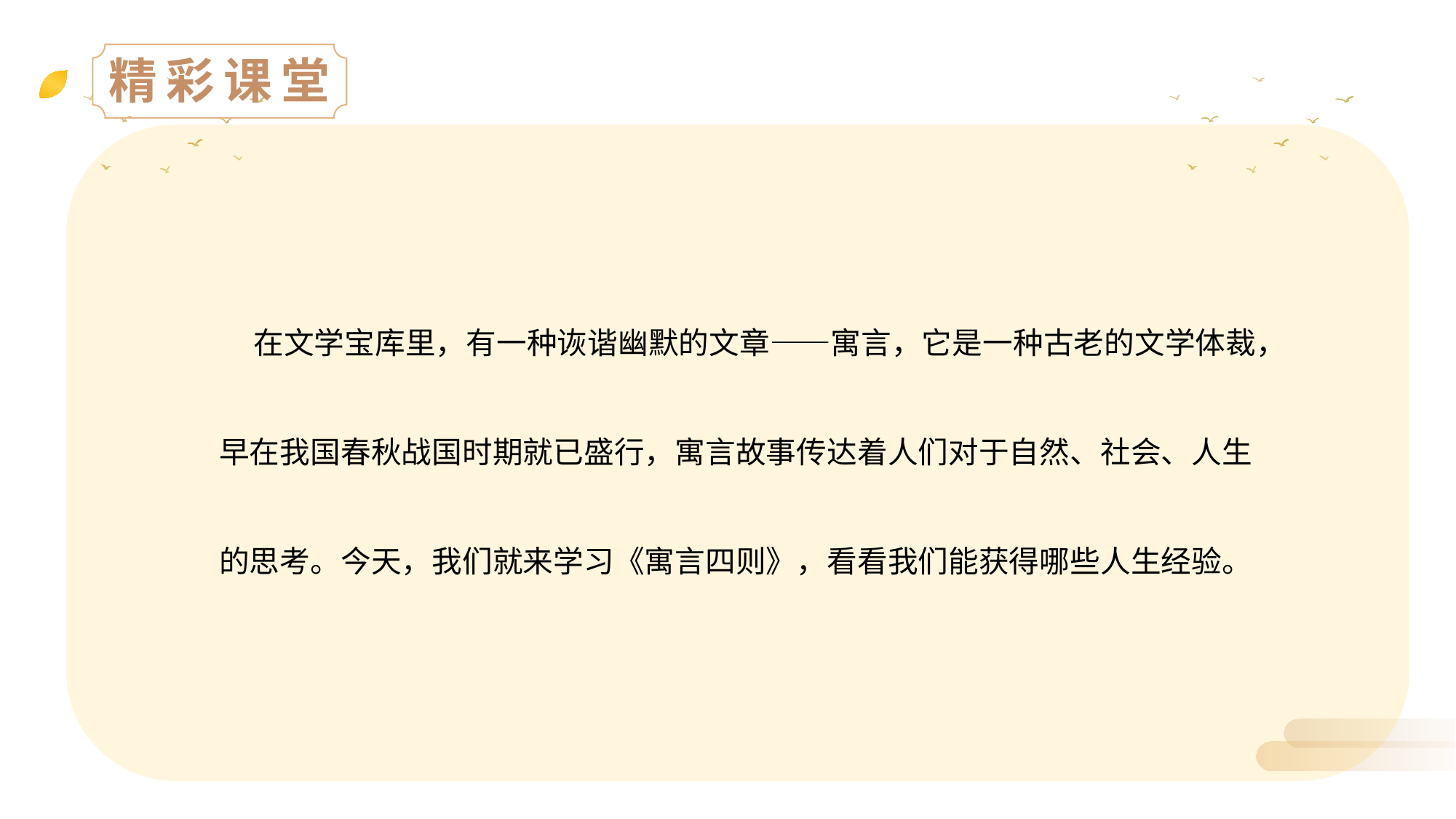

精彩课堂
    在文学宝库里，有一种诙谐幽默的文章——寓言，它是一种古老的文学体裁，早在我国春秋战国时期就已盛行，寓言故事传达着人们对于自然、社会、人生的思考。今天，我们就来学习《寓言四则》，看看我们能获得哪些人生经验。